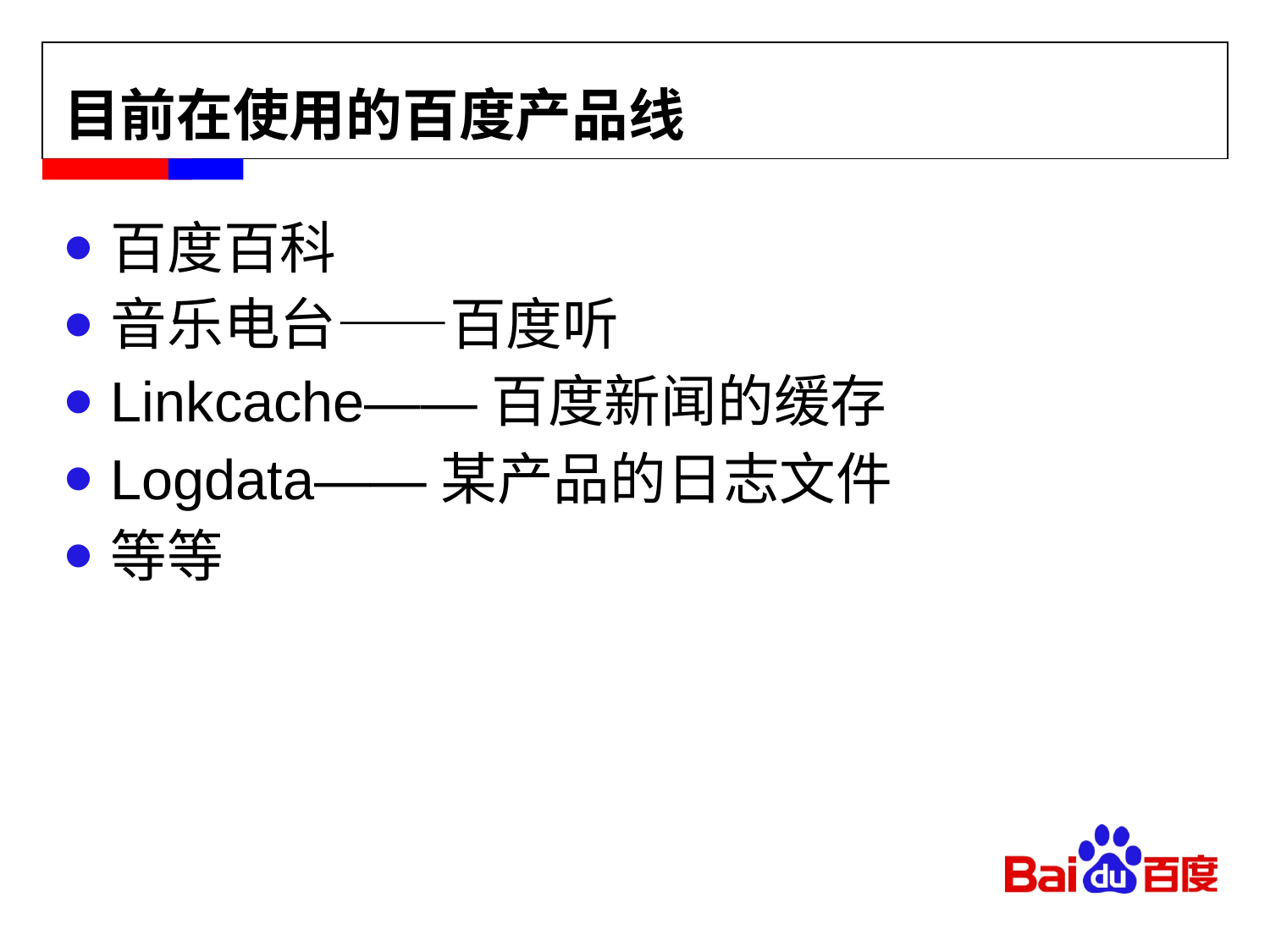

# 目前在使用的百度产品线
百度百科
音乐电台——百度听
Linkcache——百度新闻的缓存
Logdata——某产品的日志文件
等等